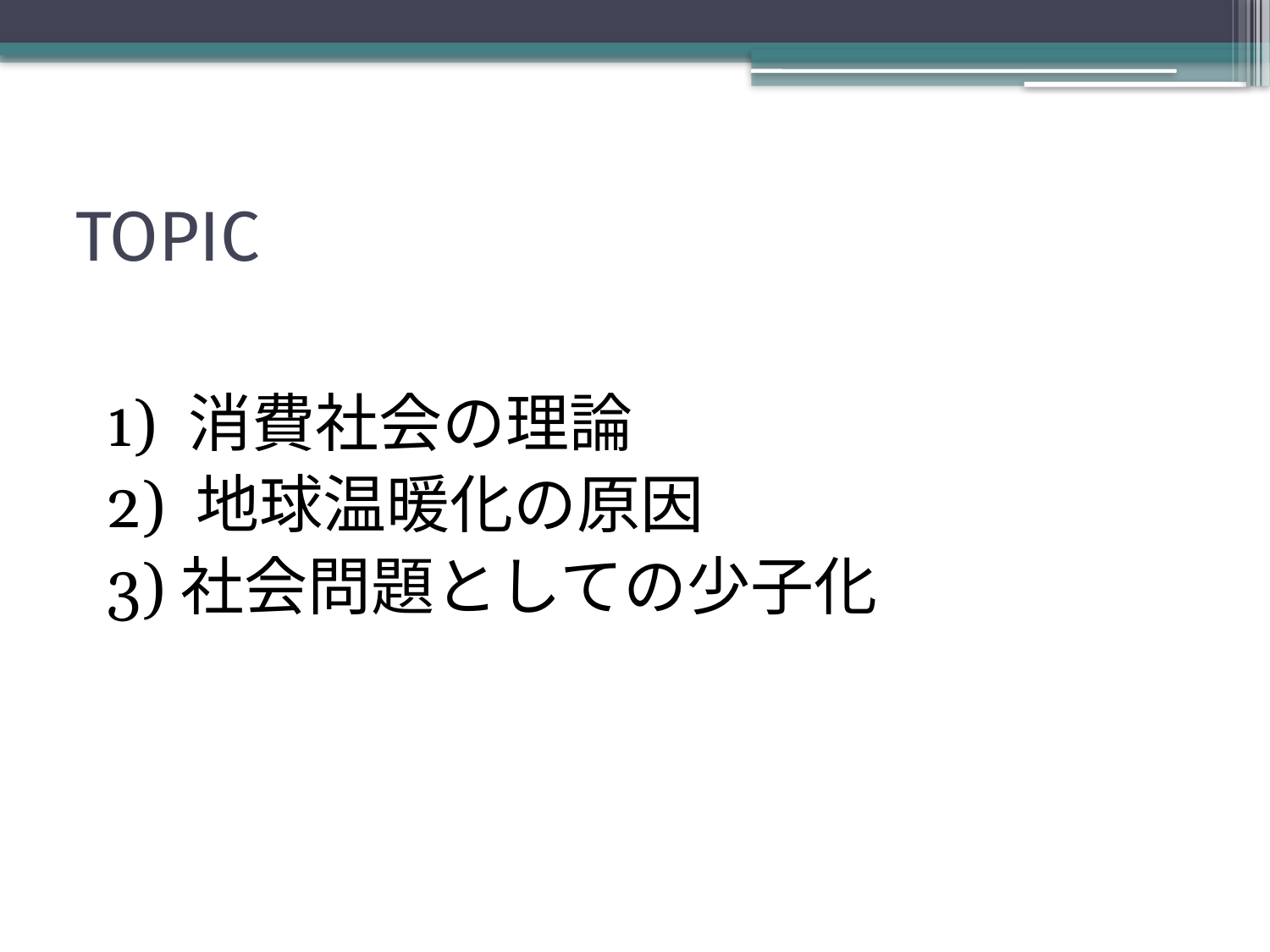

# TOPIC

 1) 消費社会の理論
 2) 地球温暖化の原因
 3)社会問題としての少子化